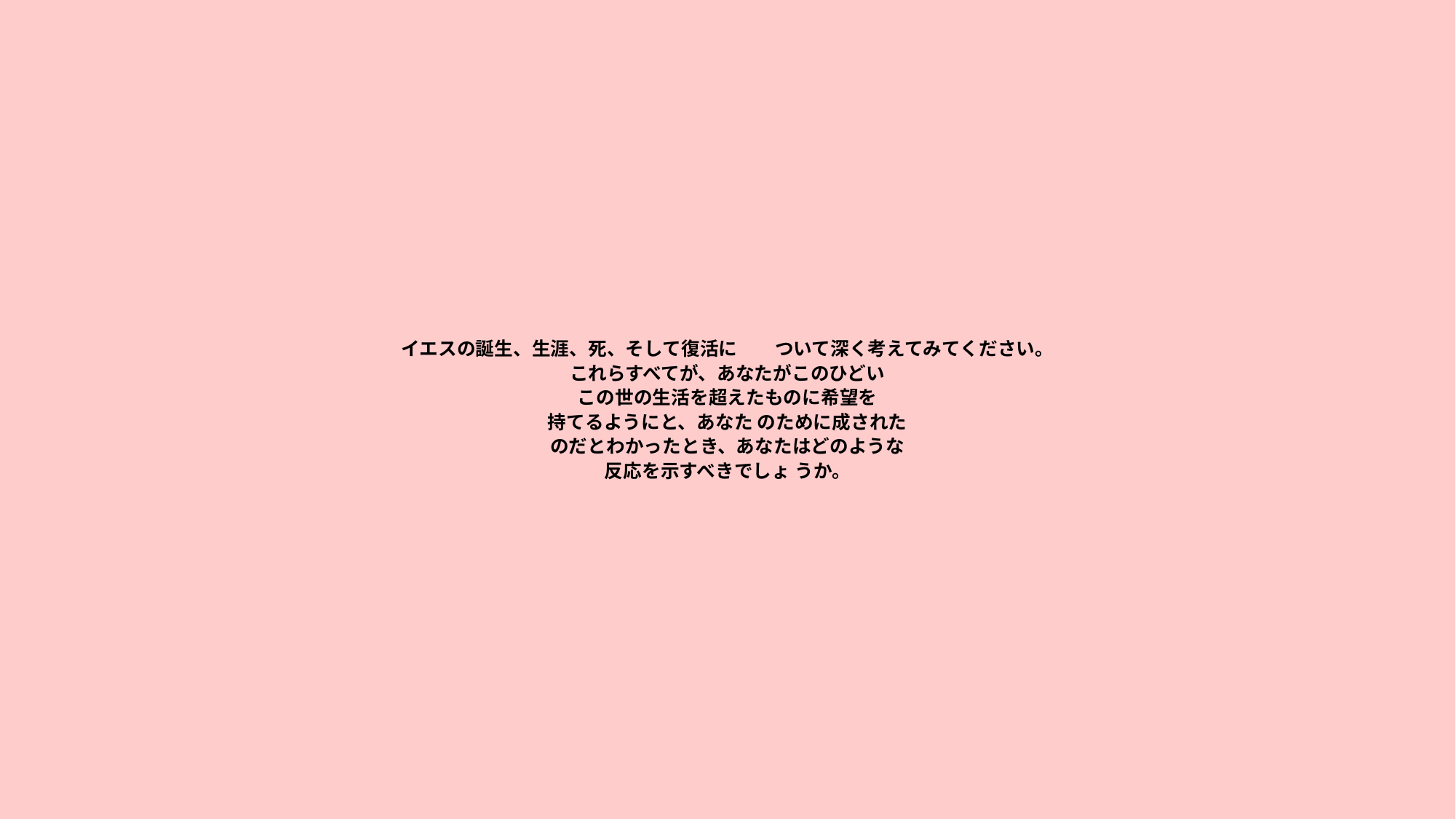

# イエスの誕生、生涯、死、そして復活に　　ついて深く考えてみてください。 これらすべてが、あなたがこのひどい この世の生活を超えたものに希望を 持てるようにと、あなた のために成された のだとわかったとき、あなたはどのような 反応を示すべきでしょ うか。